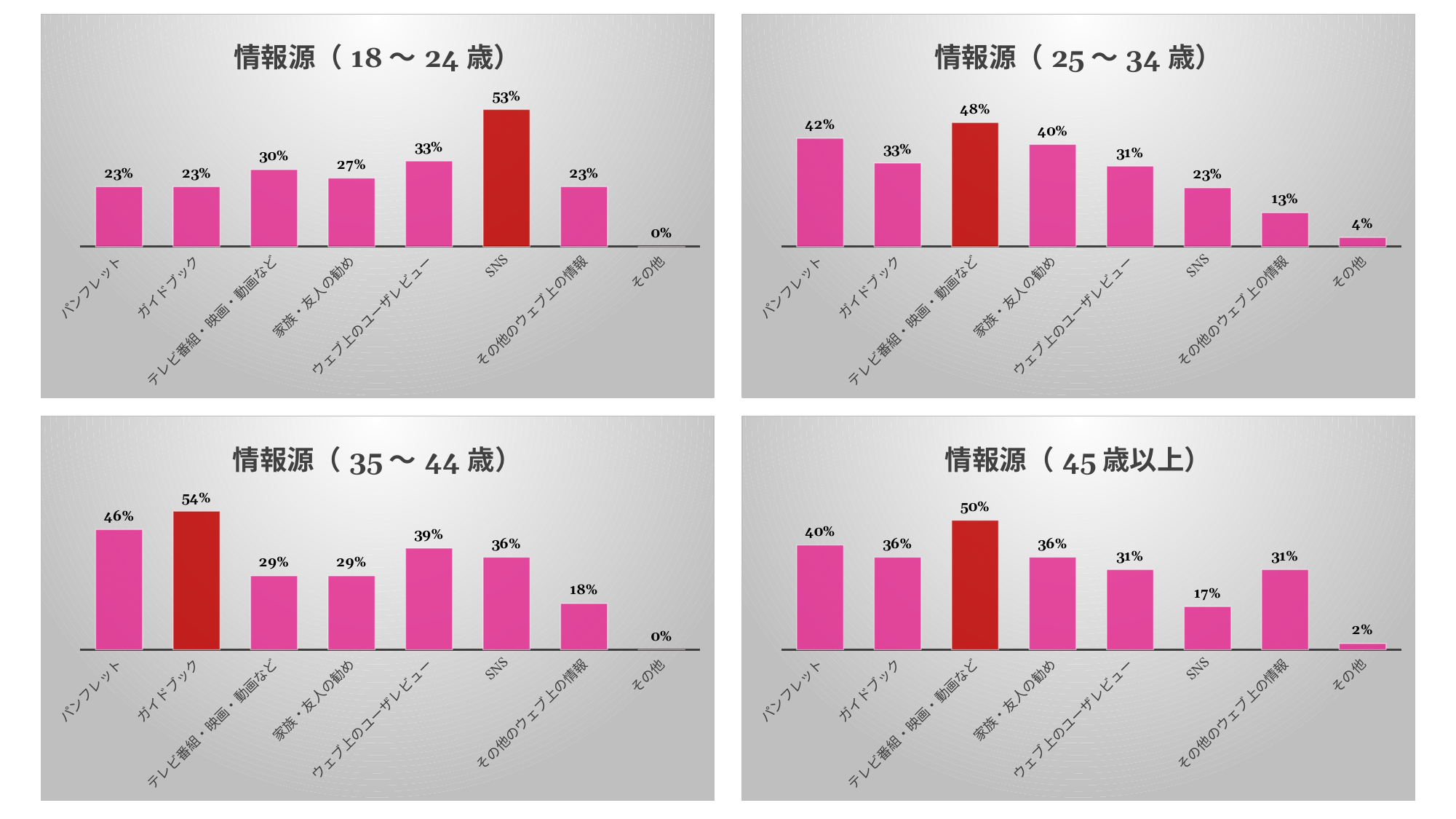

### Chart: 情報源（18～24歳）

| Category |  |
|---|---|
| パンフレット | 0.23333333333333334 |
| ガイドブック | 0.23333333333333334 |
| テレビ番組・映画・動画など | 0.3 |
| 家族・友人の勧め | 0.26666666666666666 |
| ウェブ上のユーザレビュー | 0.3333333333333333 |
| SNS | 0.5333333333333333 |
| その他のウェブ上の情報 | 0.23333333333333334 |
| その他 | 0.0 |

### Chart: 情報源（25～34歳）

| Category |  |
|---|---|
| パンフレット | 0.42168674698795183 |
| ガイドブック | 0.3253012048192771 |
| テレビ番組・映画・動画など | 0.4819277108433735 |
| 家族・友人の勧め | 0.39759036144578314 |
| ウェブ上のユーザレビュー | 0.3132530120481928 |
| SNS | 0.2289156626506024 |
| その他のウェブ上の情報 | 0.13253012048192772 |
| その他 | 0.03614457831325301 |

### Chart: 情報源（35～44歳）

| Category |  |
|---|---|
| パンフレット | 0.4642857142857143 |
| ガイドブック | 0.5357142857142857 |
| テレビ番組・映画・動画など | 0.2857142857142857 |
| 家族・友人の勧め | 0.2857142857142857 |
| ウェブ上のユーザレビュー | 0.39285714285714285 |
| SNS | 0.35714285714285715 |
| その他のウェブ上の情報 | 0.17857142857142858 |
| その他 | 0.0 |

### Chart: 情報源（45歳以上）

| Category |  |
|---|---|
| パンフレット | 0.40476190476190477 |
| ガイドブック | 0.35714285714285715 |
| テレビ番組・映画・動画など | 0.5 |
| 家族・友人の勧め | 0.35714285714285715 |
| ウェブ上のユーザレビュー | 0.30952380952380953 |
| SNS | 0.16666666666666666 |
| その他のウェブ上の情報 | 0.30952380952380953 |
| その他 | 0.023809523809523808 |